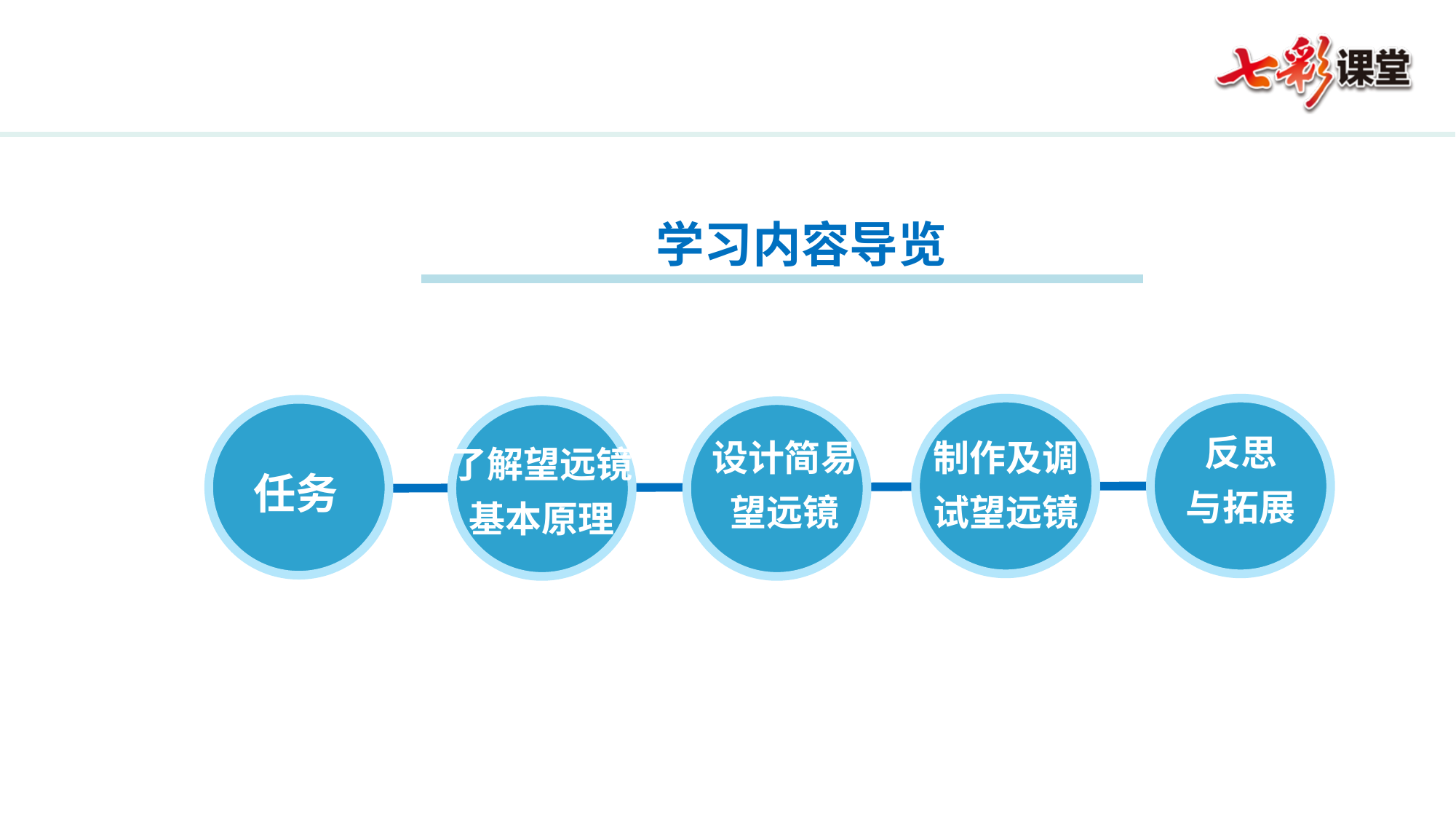

学习内容导览

制作及调试望远镜
了解望远镜基本原理
反思
与拓展
设计简易望远镜
任务